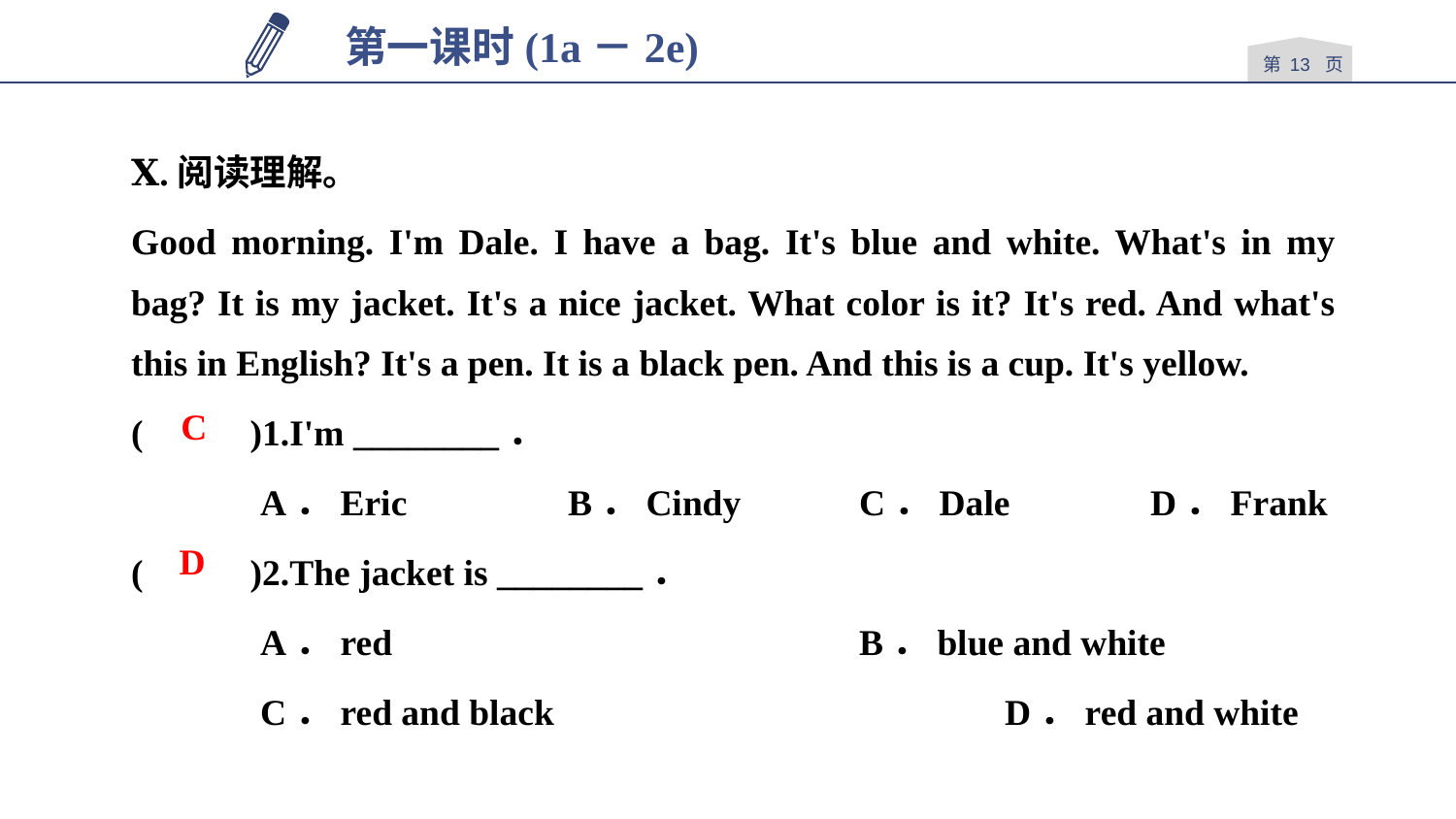

第一课时(1a－2e)

第 13  页
# Ⅹ.阅读理解。
Good morning. I'm Dale. I have a bag. It's blue and white. What's in my bag? It is my jacket. It's a nice jacket. What color is it? It's red. And what's this in English? It's a pen. It is a black pen. And this is a cup. It's yellow.
(　  　)1.I'm ________．
A．Eric　	B．Cindy	C．Dale  	D．Frank
(　  　)2.The jacket is ________．
A．red  				B．blue and white
C．red and black  			D．red and white

C
D